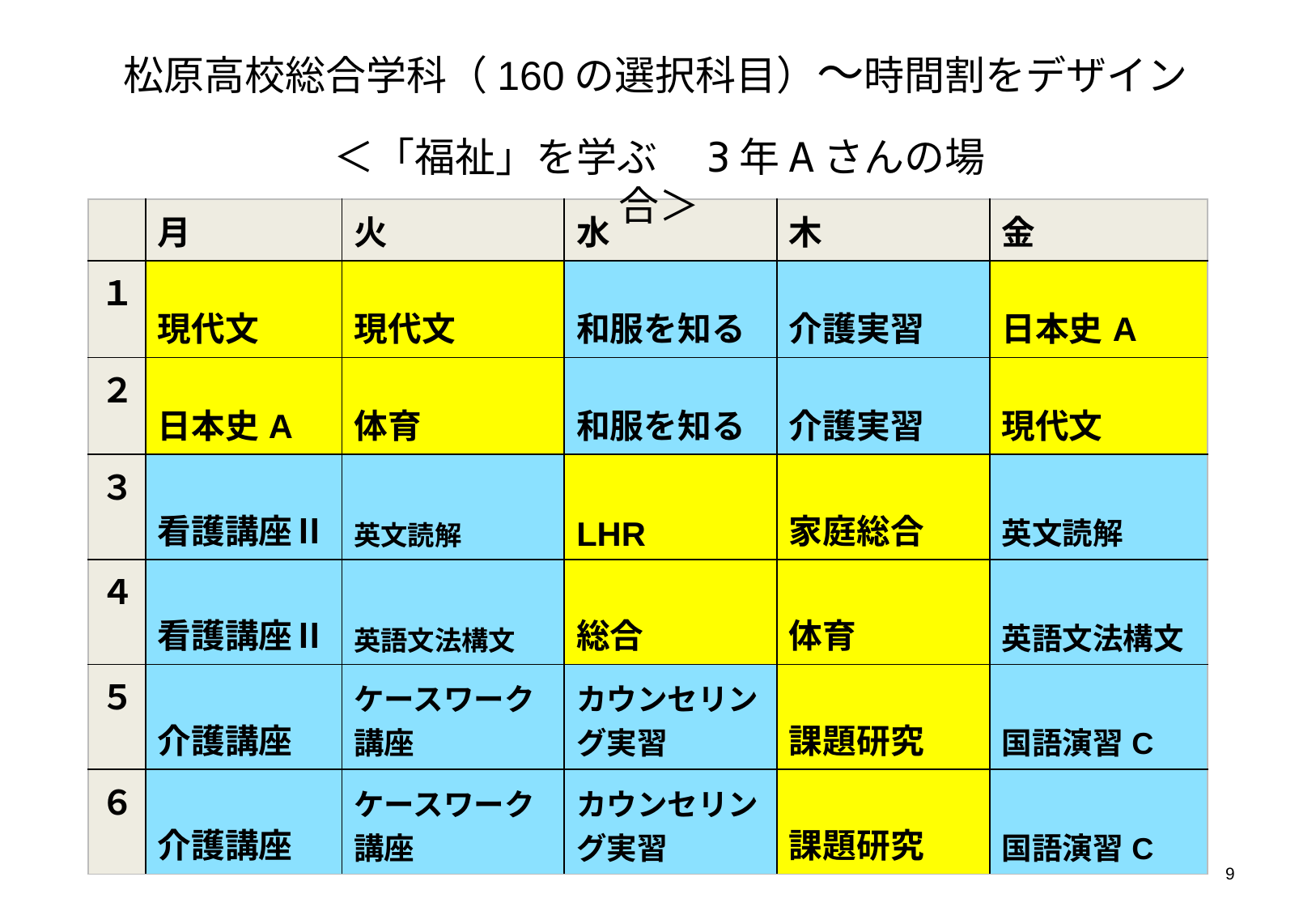

# 松原高校総合学科（160の選択科目）～時間割をデザイン
＜「福祉」を学ぶ　3年Aさんの場合＞
|  | 月 | 火 | 水 | 木 | 金 |
| --- | --- | --- | --- | --- | --- |
| １ | 現代文 | 現代文 | 和服を知る | 介護実習 | 日本史A |
| ２ | 日本史A | 体育 | 和服を知る | 介護実習 | 現代文 |
| ３ | 看護講座Ⅱ | 英文読解 | LHR | 家庭総合 | 英文読解 |
| ４ | 看護講座Ⅱ | 英語文法構文 | 総合 | 体育 | 英語文法構文 |
| ５ | 介護講座 | ケースワーク講座 | カウンセリング実習 | 課題研究 | 国語演習C |
| ６ | 介護講座 | ケースワーク講座 | カウンセリング実習 | 課題研究 | 国語演習C |
9